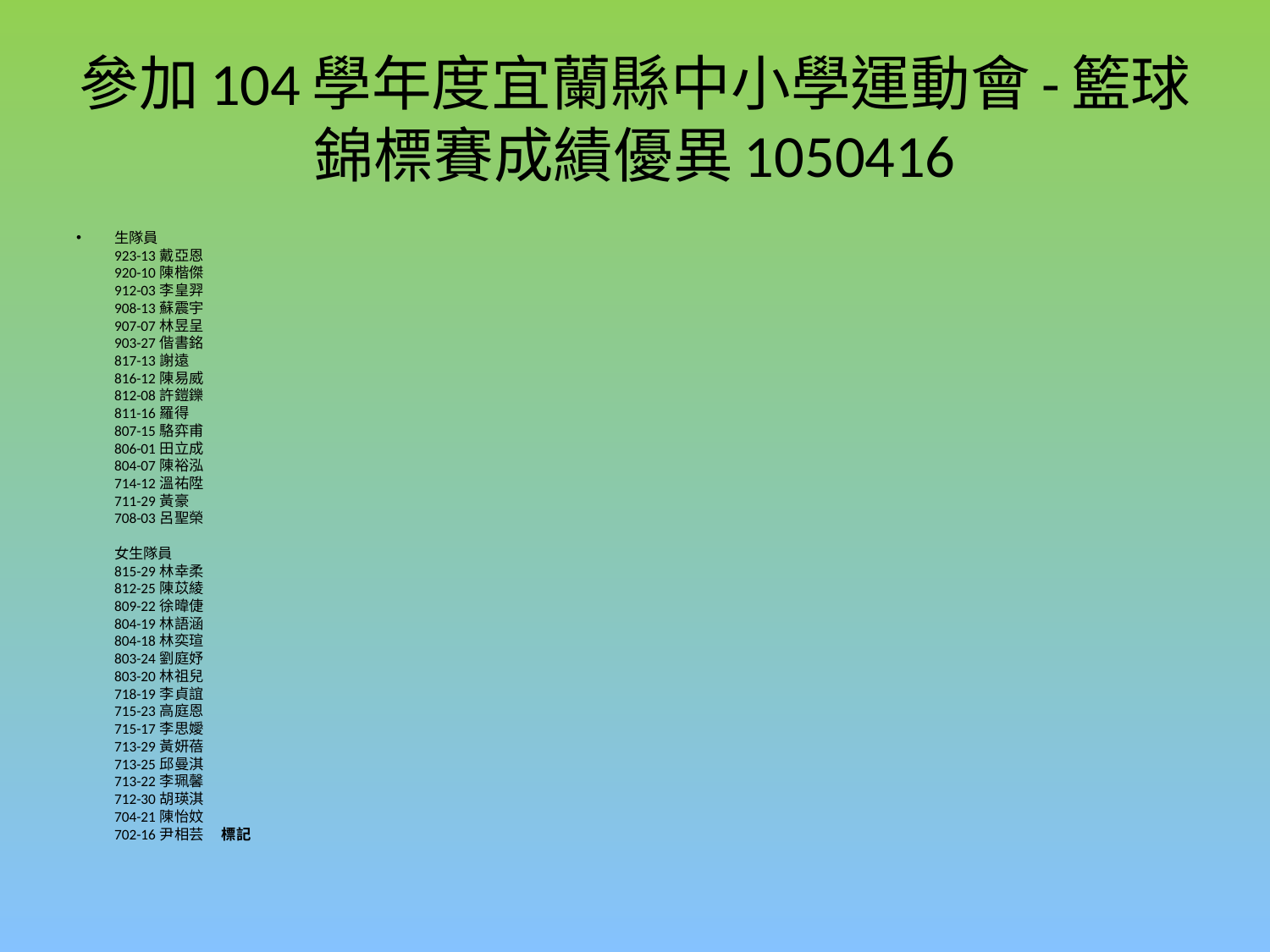

# 參加104學年度宜蘭縣中小學運動會-籃球錦標賽成績優異1050416
生隊員
923-13 戴亞恩
920-10 陳楷傑
912-03 李皇羿
908-13 蘇震宇
907-07 林昱呈
903-27 偕書銘
817-13 謝遠
816-12 陳易威
812-08 許鎧鑠
811-16 羅得
807-15 駱弈甫
806-01 田立成
804-07 陳裕泓
714-12 溫祐陞
711-29 黃豪
708-03 呂聖榮
女生隊員
815-29 林幸柔
812-25 陳苡綾
809-22 徐暐倢
804-19 林語涵
804-18 林奕瑄
803-24 劉庭妤
803-20 林祖兒
718-19 李貞誼
715-23 高庭恩
715-17 李思嬡
713-29 黃妍蓓
713-25 邱曼淇
713-22 李珮馨
712-30 胡瑛淇
704-21 陳怡妏
702-16 尹相芸　 標記